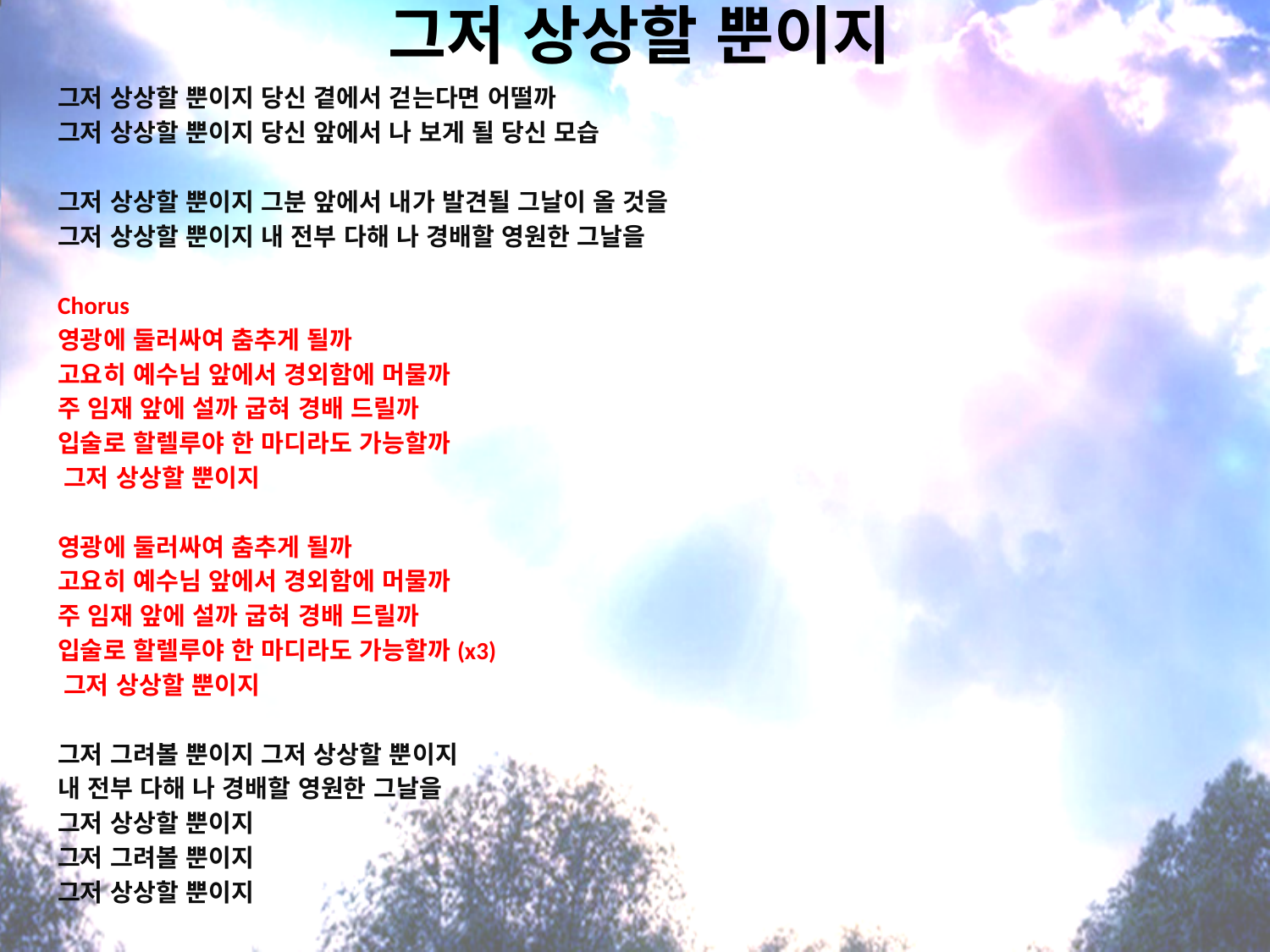

# 그저 상상할 뿐이지
그저 상상할 뿐이지 당신 곁에서 걷는다면 어떨까
그저 상상할 뿐이지 당신 앞에서 나 보게 될 당신 모습

그저 상상할 뿐이지 그분 앞에서 내가 발견될 그날이 올 것을
그저 상상할 뿐이지 내 전부 다해 나 경배할 영원한 그날을

​Chorus
영광에 둘러싸여 춤추게 될까
고요히 예수님 앞에서 경외함에 머물까
주 임재 앞에 설까 굽혀 경배 드릴까
입술로 할렐루야 한 마디라도 가능할까
​그저 상상할 뿐이지

영광에 둘러싸여 춤추게 될까
고요히 예수님 앞에서 경외함에 머물까
주 임재 앞에 설까 굽혀 경배 드릴까
입술로 할렐루야 한 마디라도 가능할까(x3)
​그저 상상할 뿐이지

그저 그려볼 뿐이지 그저 상상할 뿐이지
내 전부 다해 나 경배할 영원한 그날을
그저 상상할 뿐이지
그저 그려볼 뿐이지
그저 상상할 뿐이지